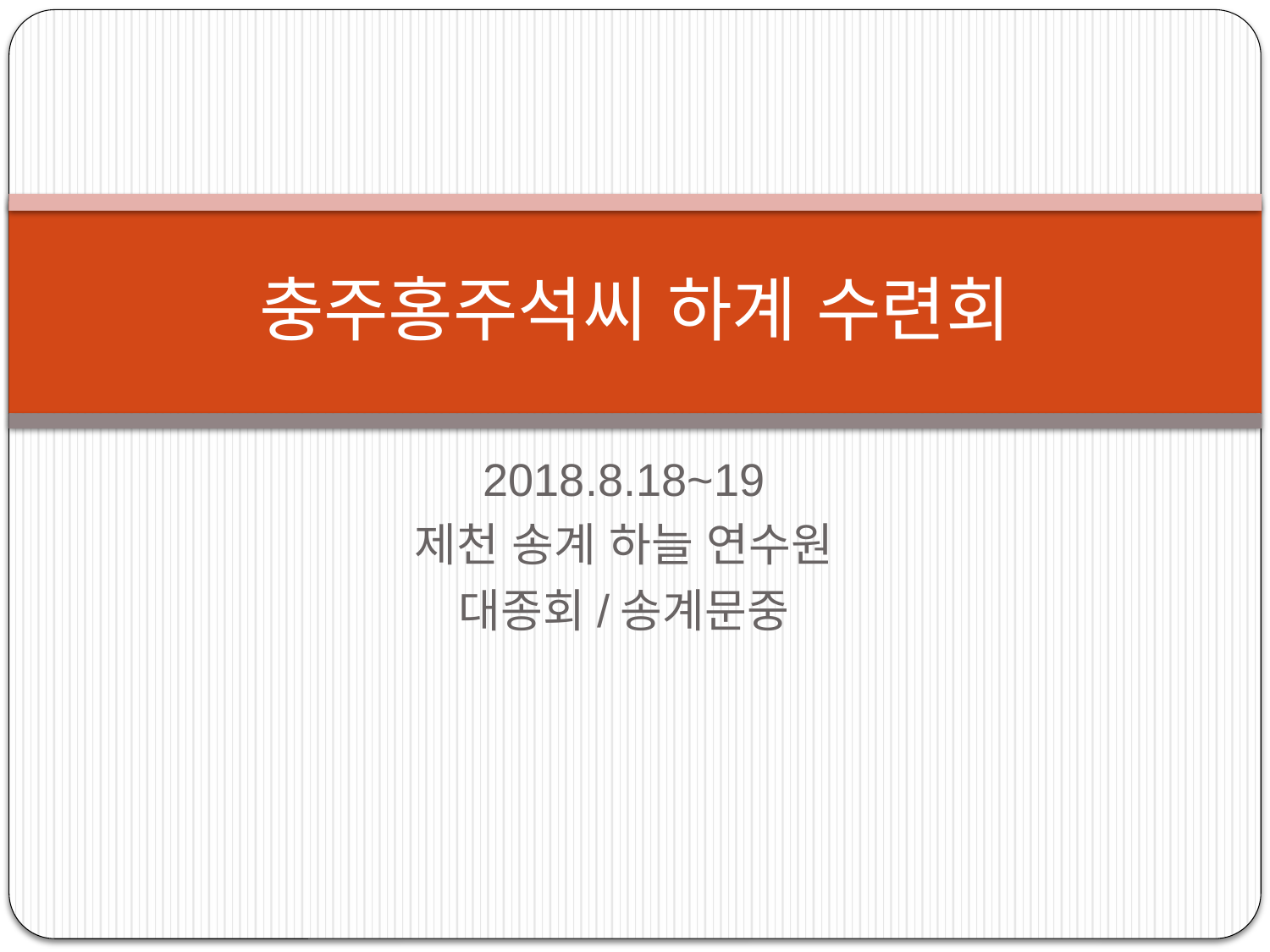

# 충주홍주석씨 하계 수련회
2018.8.18~19
제천 송계 하늘 연수원
대종회/송계문중